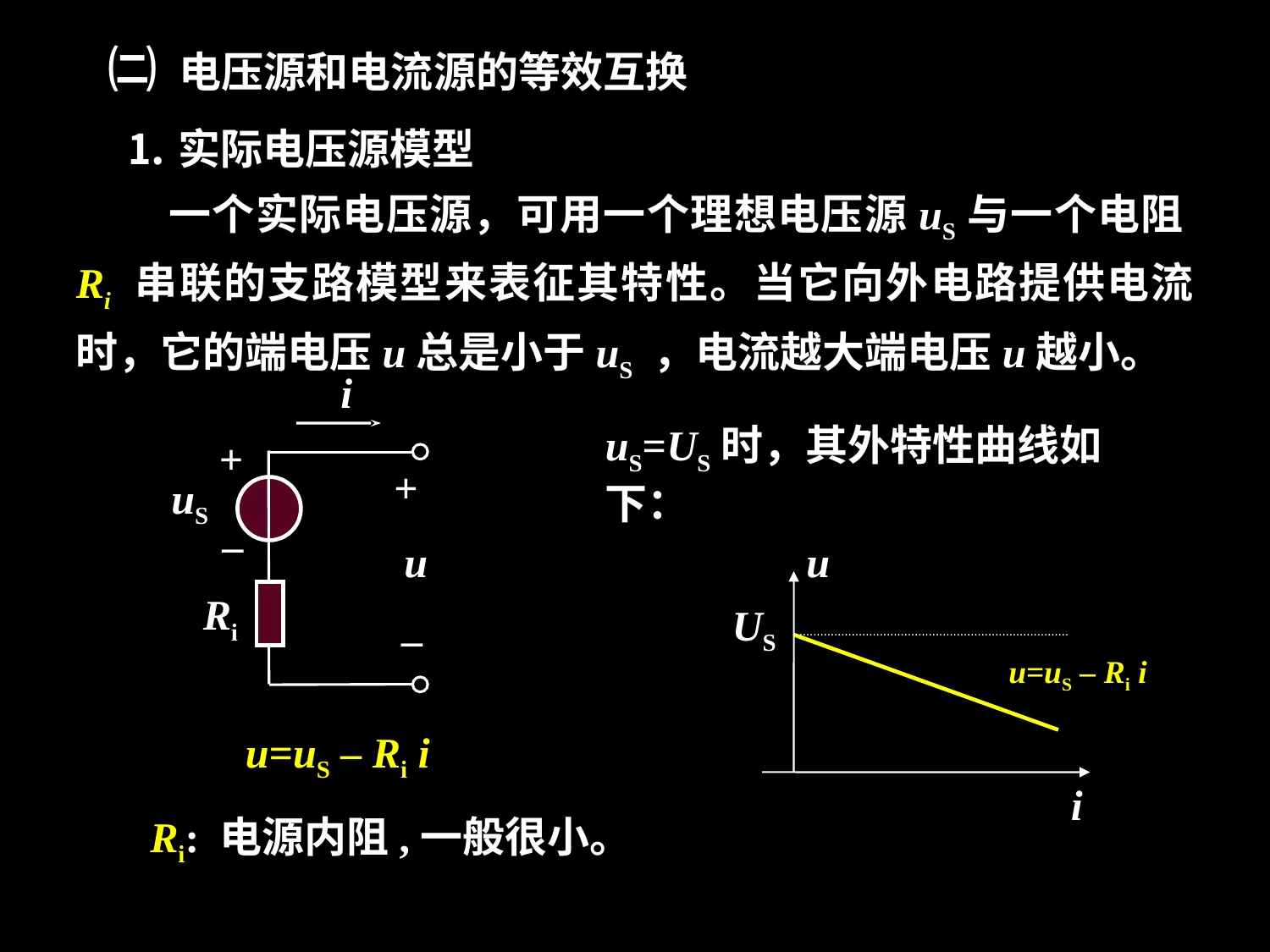

㈡  电压源和电流源的等效互换
⒈实际电压源模型
一个实际电压源，可用一个理想电压源uS与一个电阻Ri 串联的支路模型来表征其特性。当它向外电路提供电流时，它的端电压u总是小于uS ，电流越大端电压u越小。
i

+

+
uS

_
u
Ri

_

uS=US时，其外特性曲线如下：
u

i
US

u=uS – Ri i
u=uS – Ri i
Ri: 电源内阻,一般很小。